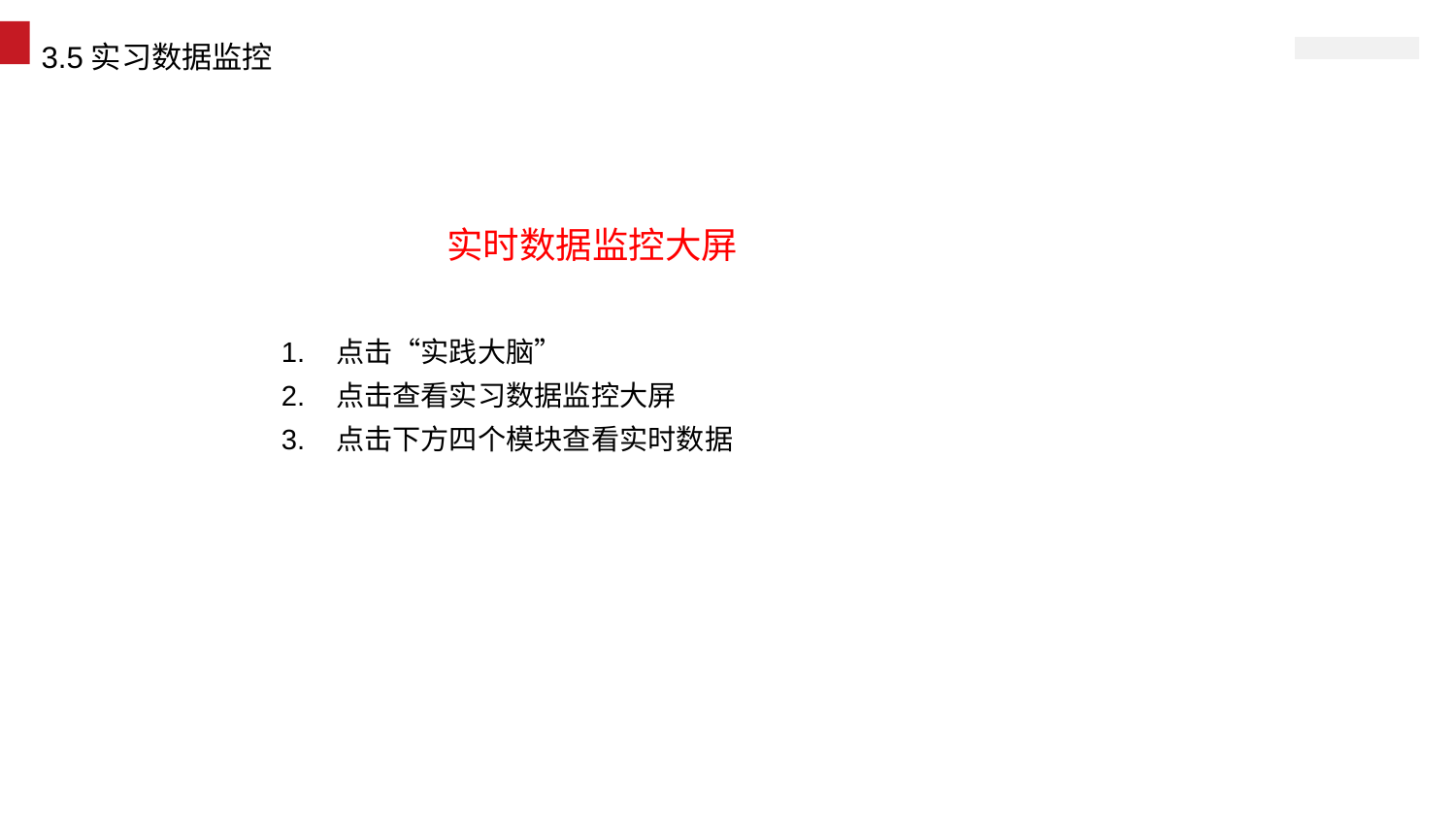

# 3.5实习数据监控
                   实时数据监控大屏

点击“实践大脑”
点击查看实习数据监控大屏
点击下方四个模块查看实时数据